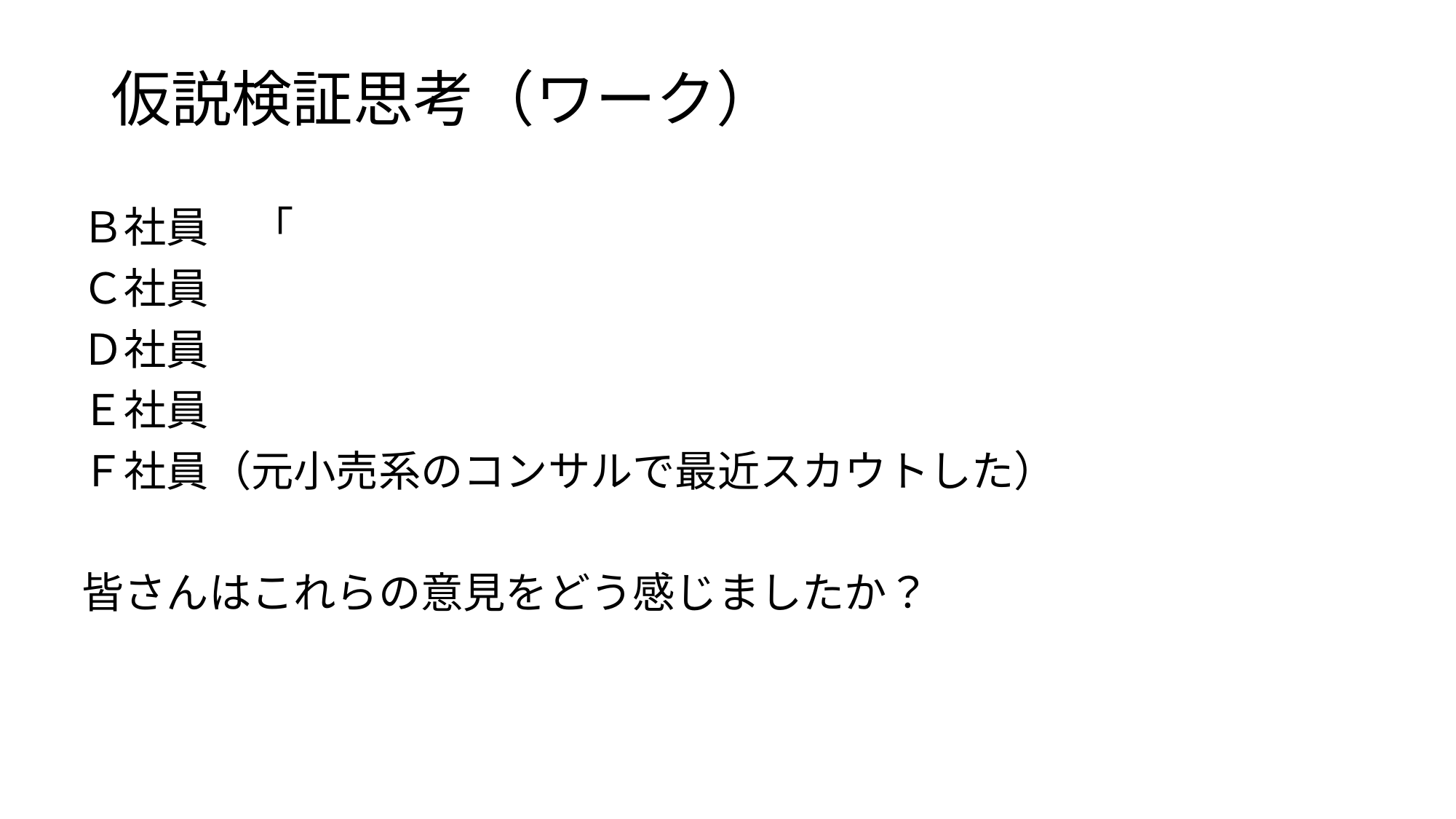

# 仮説検証思考（ワーク）
　Ｂ社員　「
　Ｃ社員
　Ｄ社員
　Ｅ社員
　Ｆ社員（元小売系のコンサルで最近スカウトした）

　皆さんはこれらの意見をどう感じましたか？